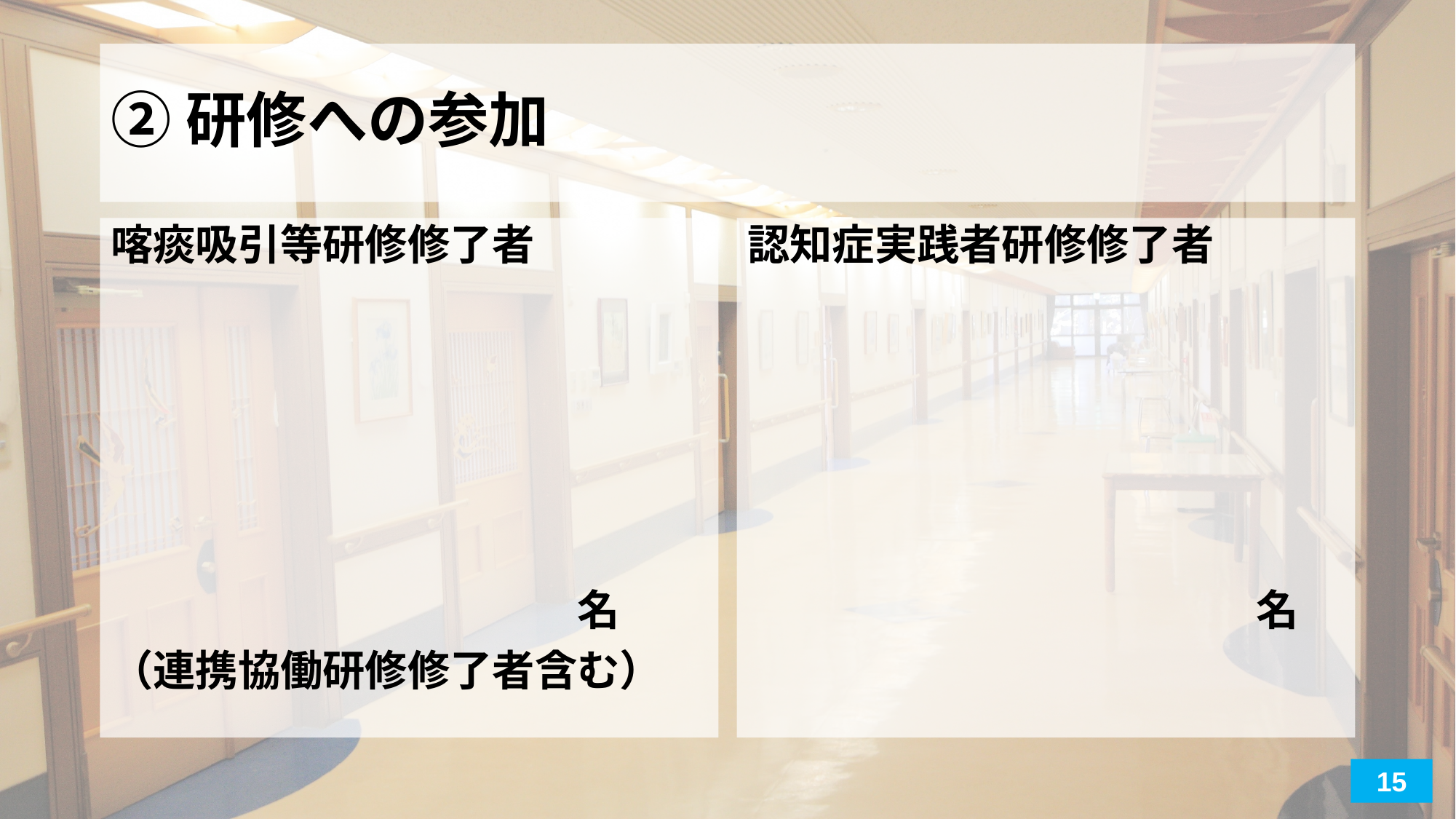

# ②研修への参加
喀痰吸引等研修修了者

　　　　　　　　　　　名
（連携協働研修修了者含む）
認知症実践者研修修了者

　　　　　　　　　　　　名

15